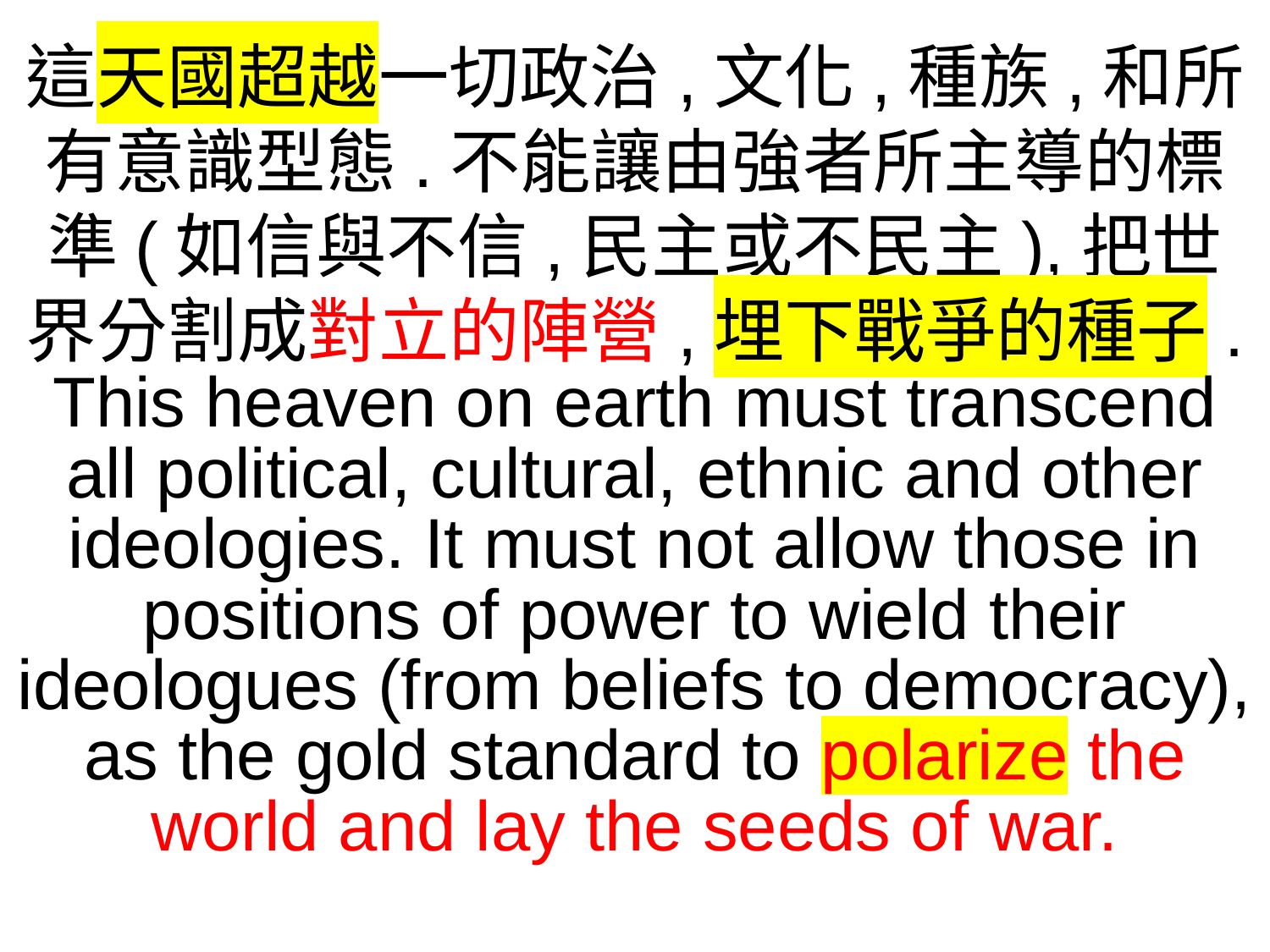

這天國超越一切政治,文化,種族,和所有意識型態.不能讓由強者所主導的標準(如信與不信,民主或不民主),把世界分割成對立的陣營,埋下戰爭的種子.
This heaven on earth must transcend all political, cultural, ethnic and other ideologies. It must not allow those in positions of power to wield their ideologues (from beliefs to democracy), as the gold standard to polarize the world and lay the seeds of war.